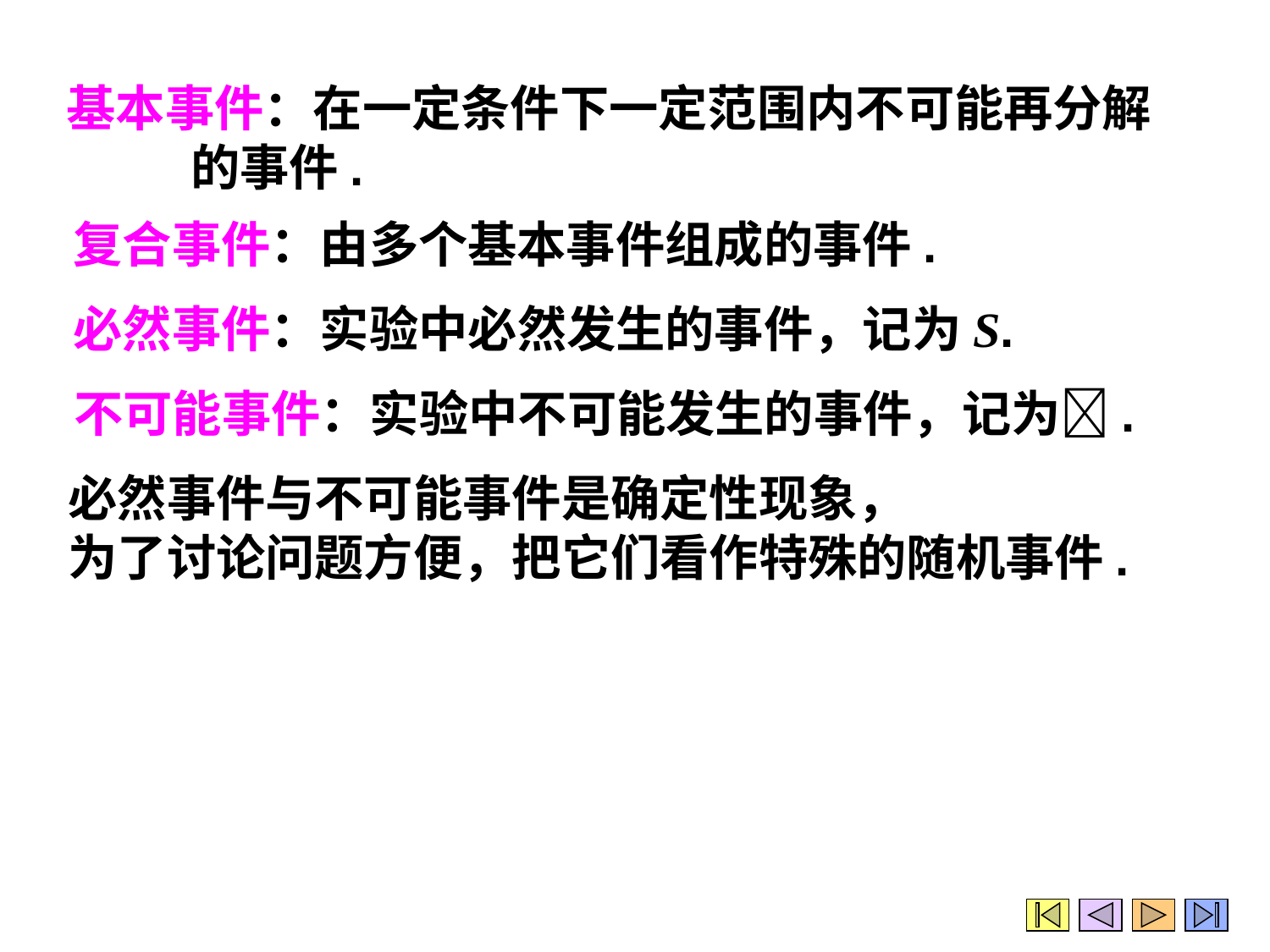

基本事件：在一定条件下一定范围内不可能再分解
          的事件.
复合事件：由多个基本事件组成的事件.
必然事件：实验中必然发生的事件，记为S.
不可能事件：实验中不可能发生的事件，记为∅.
必然事件与不可能事件是确定性现象，
为了讨论问题方便，把它们看作特殊的随机事件.